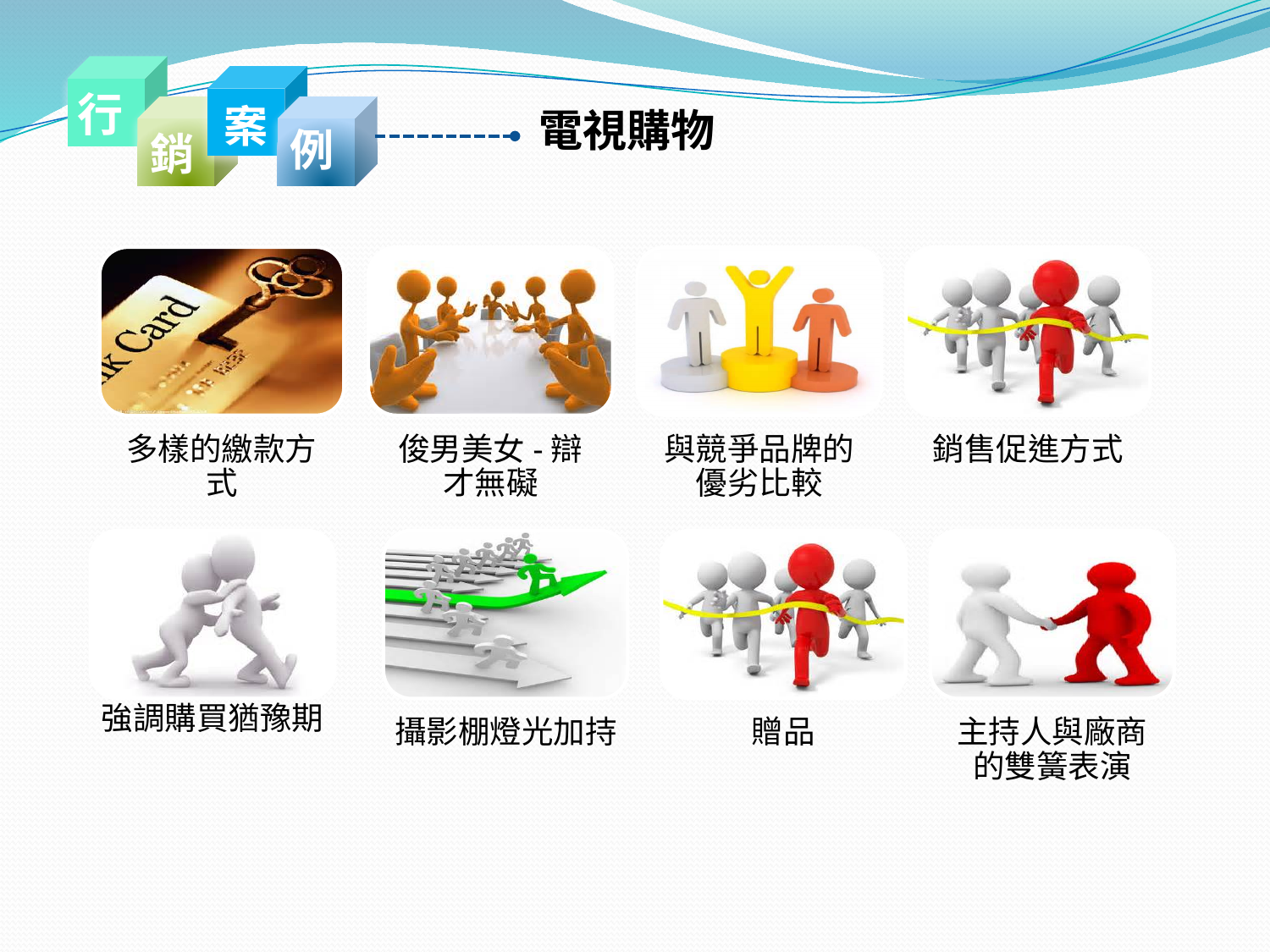

行
案

例
銷
電視購物
多樣的繳款方式
俊男美女-辯才無礙
與競爭品牌的優劣比較
銷售促進方式
強調購買猶豫期
攝影棚燈光加持
贈品
主持人與廠商的雙簧表演